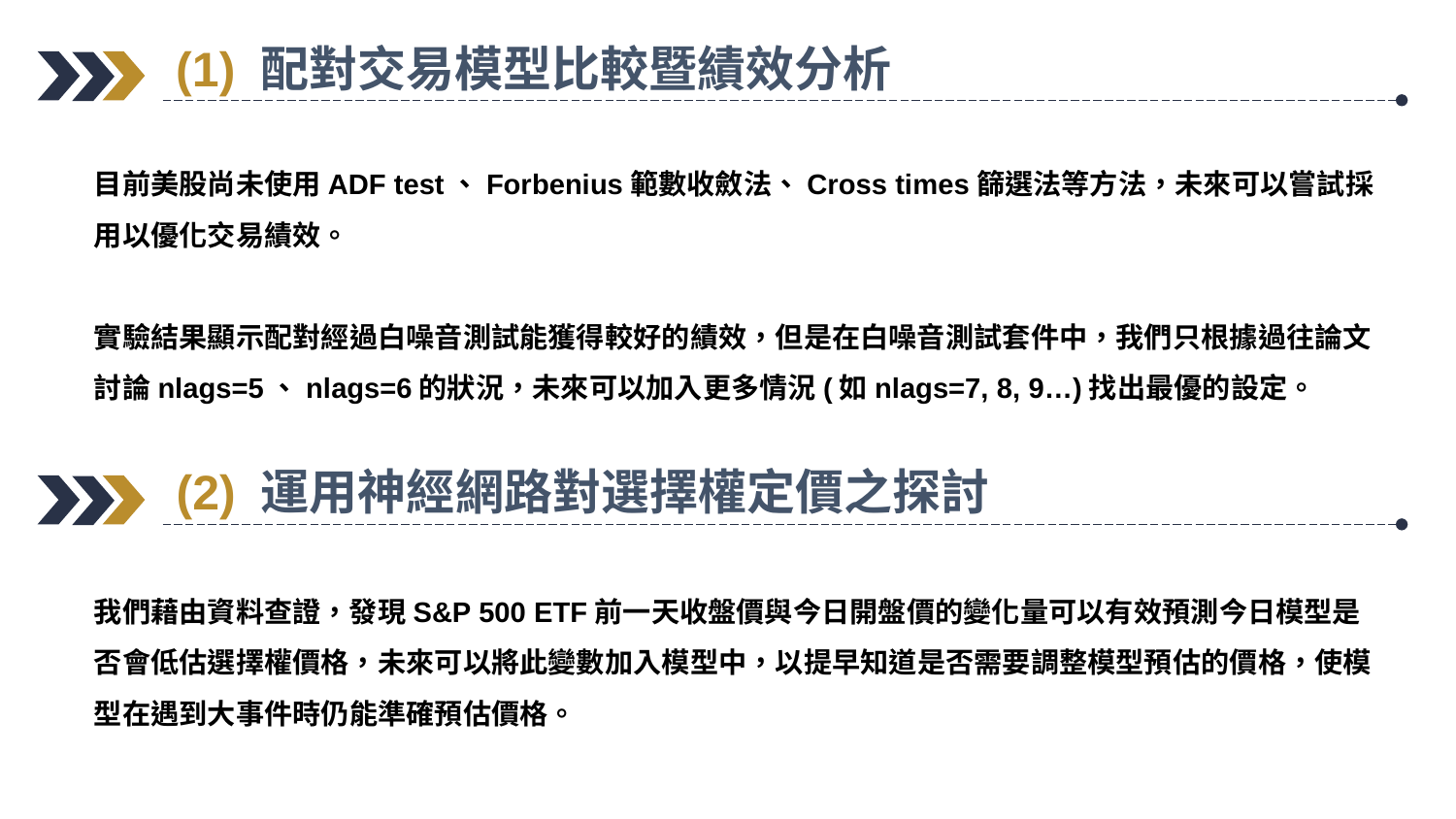

(1) 配對交易模型比較暨績效分析

目前美股尚未使用ADF test、Forbenius範數收斂法、Cross times篩選法等方法，未來可以嘗試採用以優化交易績效。

實驗結果顯示配對經過白噪音測試能獲得較好的績效，但是在白噪音測試套件中，我們只根據過往論文討論nlags=5、nlags=6的狀況，未來可以加入更多情況(如nlags=7, 8, 9…)找出最優的設定。
(2) 運用神經網路對選擇權定價之探討

我們藉由資料查證，發現S&P 500 ETF前一天收盤價與今日開盤價的變化量可以有效預測今日模型是否會低估選擇權價格，未來可以將此變數加入模型中，以提早知道是否需要調整模型預估的價格，使模型在遇到大事件時仍能準確預估價格。